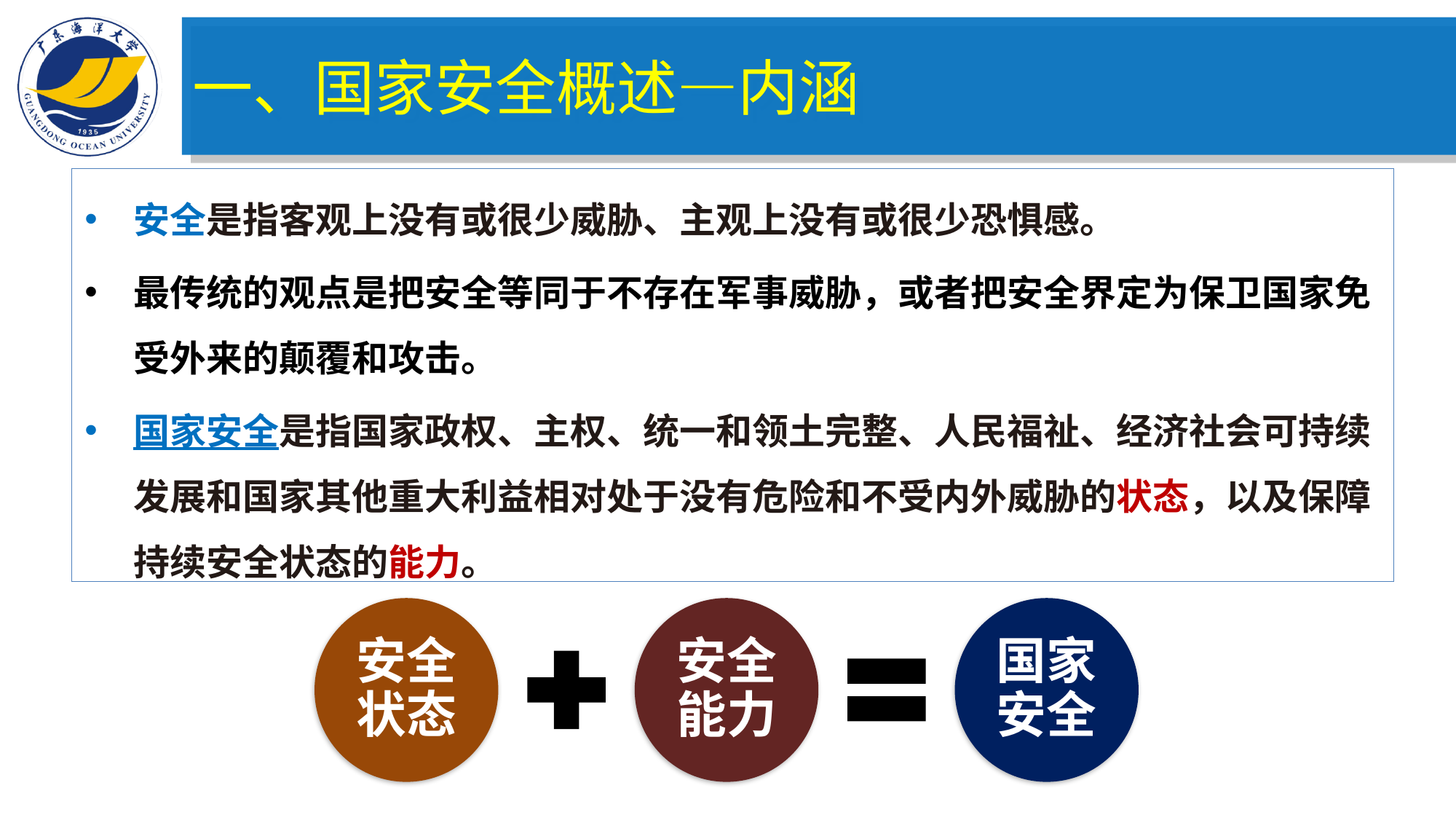

一、国家安全概述—内涵
安全是指客观上没有或很少威胁、主观上没有或很少恐惧感。
最传统的观点是把安全等同于不存在军事威胁，或者把安全界定为保卫国家免受外来的颠覆和攻击。
国家安全是指国家政权、主权、统一和领土完整、人民福祉、经济社会可持续发展和国家其他重大利益相对处于没有危险和不受内外威胁的状态，以及保障持续安全状态的能力。
安全状态

安全能力

国家安全